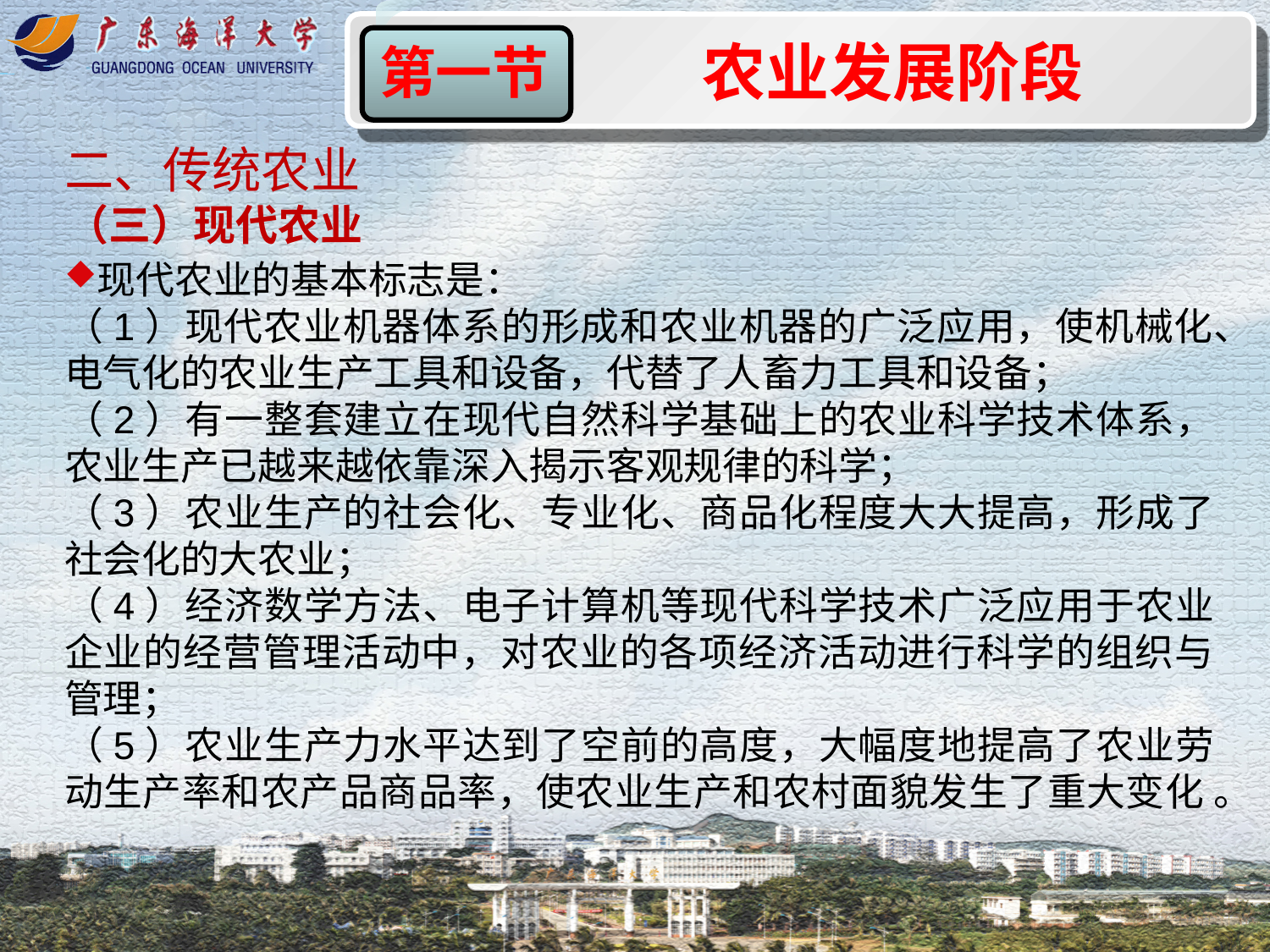

农业发展阶段

第一节
二、传统农业
（三）现代农业
现代农业的基本标志是：
（1）现代农业机器体系的形成和农业机器的广泛应用，使机械化、电气化的农业生产工具和设备，代替了人畜力工具和设备；
（2）有一整套建立在现代自然科学基础上的农业科学技术体系，农业生产已越来越依靠深入揭示客观规律的科学；
（3）农业生产的社会化、专业化、商品化程度大大提高，形成了社会化的大农业；
（4）经济数学方法、电子计算机等现代科学技术广泛应用于农业企业的经营管理活动中，对农业的各项经济活动进行科学的组织与管理；
（5）农业生产力水平达到了空前的高度，大幅度地提高了农业劳动生产率和农产品商品率，使农业生产和农村面貌发生了重大变化 。